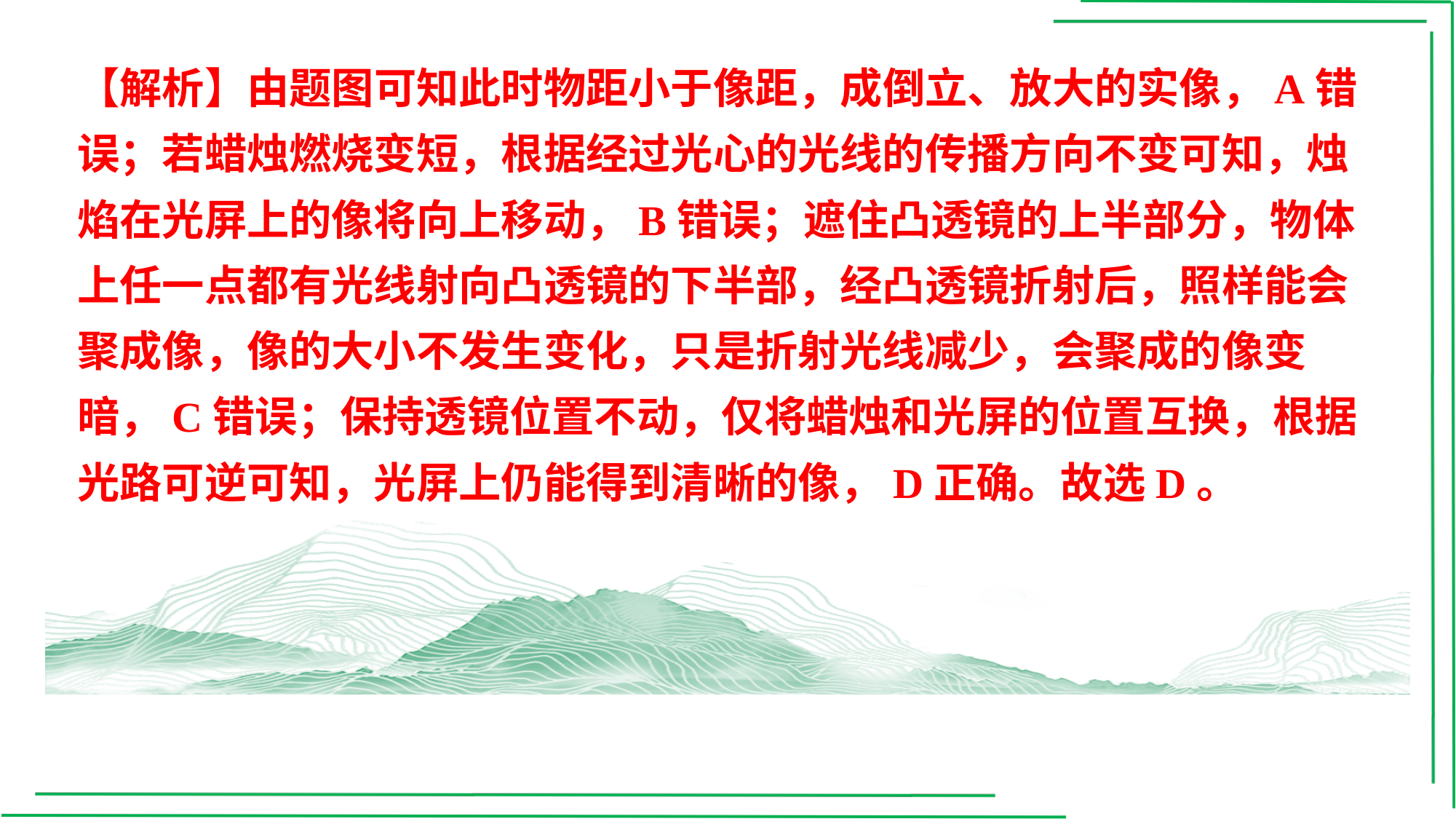

【解析】由题图可知此时物距小于像距，成倒立、放大的实像，A错误；若蜡烛燃烧变短，根据经过光心的光线的传播方向不变可知，烛焰在光屏上的像将向上移动，B错误；遮住凸透镜的上半部分，物体上任一点都有光线射向凸透镜的下半部，经凸透镜折射后，照样能会聚成像，像的大小不发生变化，只是折射光线减少，会聚成的像变暗，C错误；保持透镜位置不动，仅将蜡烛和光屏的位置互换，根据光路可逆可知，光屏上仍能得到清晰的像，D正确。故选D。